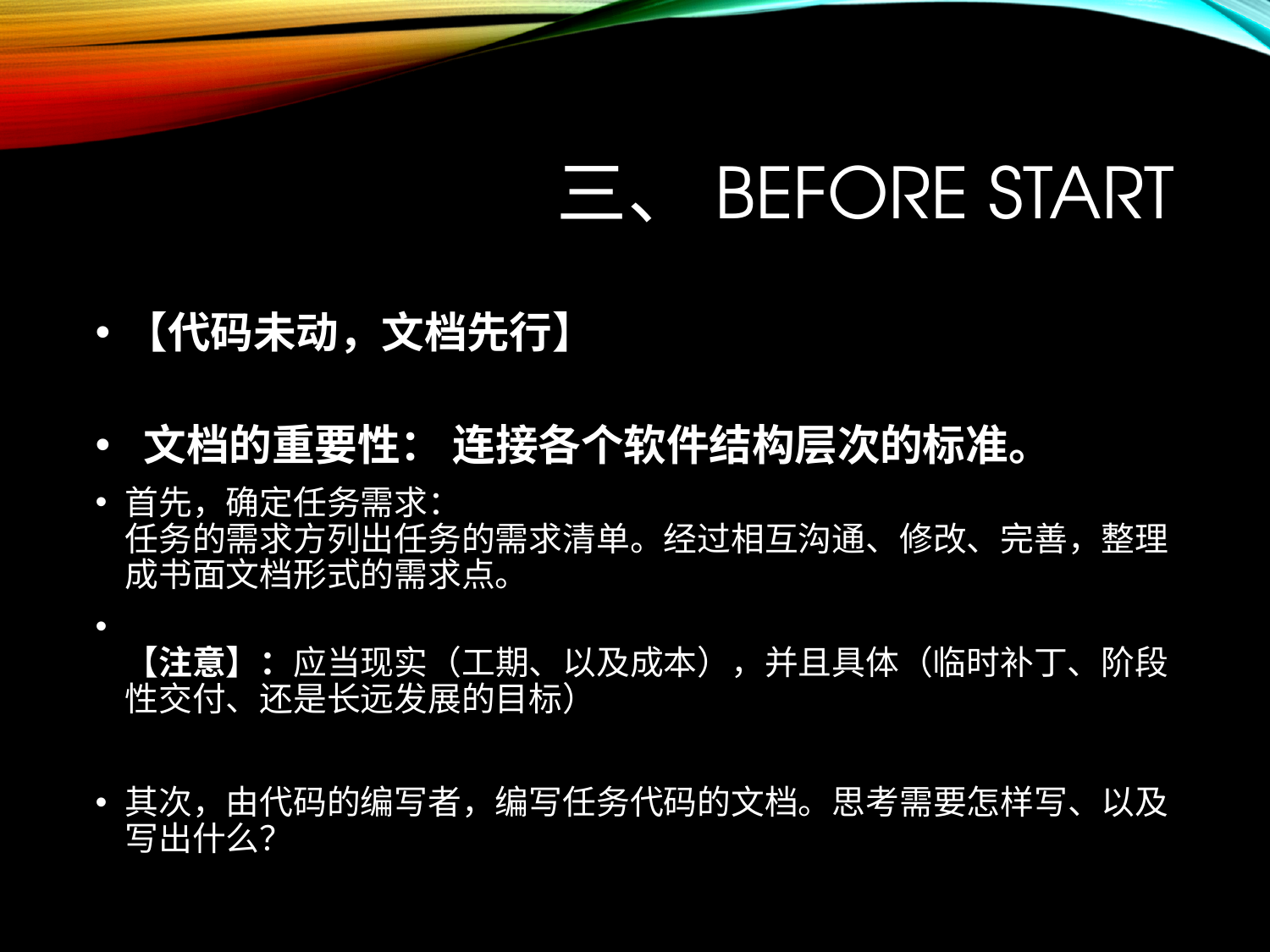

# 三、Before Start
【代码未动，文档先行】
 文档的重要性： 连接各个软件结构层次的标准。
首先，确定任务需求：
任务的需求方列出任务的需求清单。经过相互沟通、修改、完善，整理成书面文档形式的需求点。
【注意】：应当现实（工期、以及成本），并且具体（临时补丁、阶段性交付、还是长远发展的目标）

其次，由代码的编写者，编写任务代码的文档。思考需要怎样写、以及写出什么？